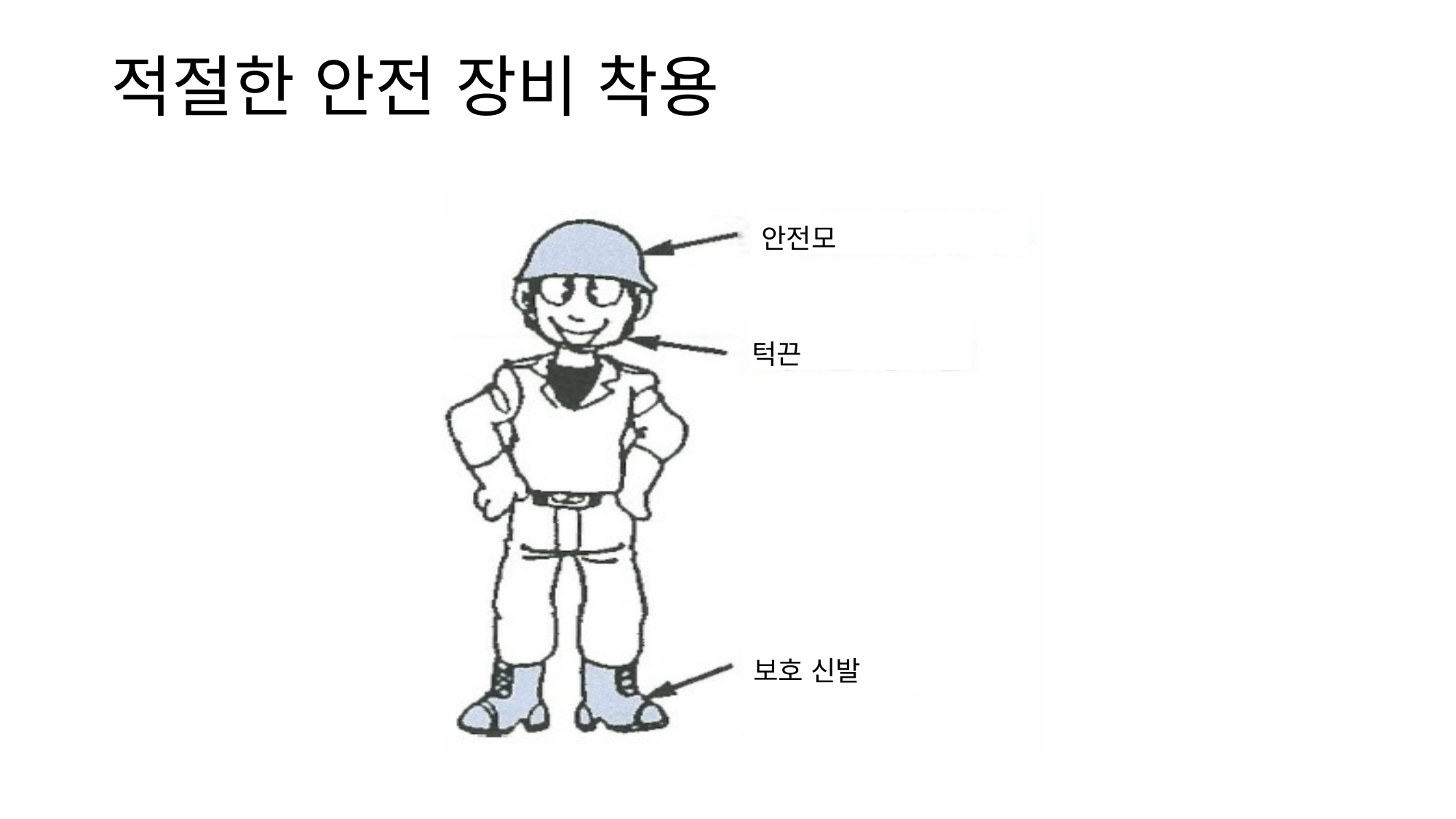

적절한 안전 장비 착용

안전모
턱끈

보호 신발